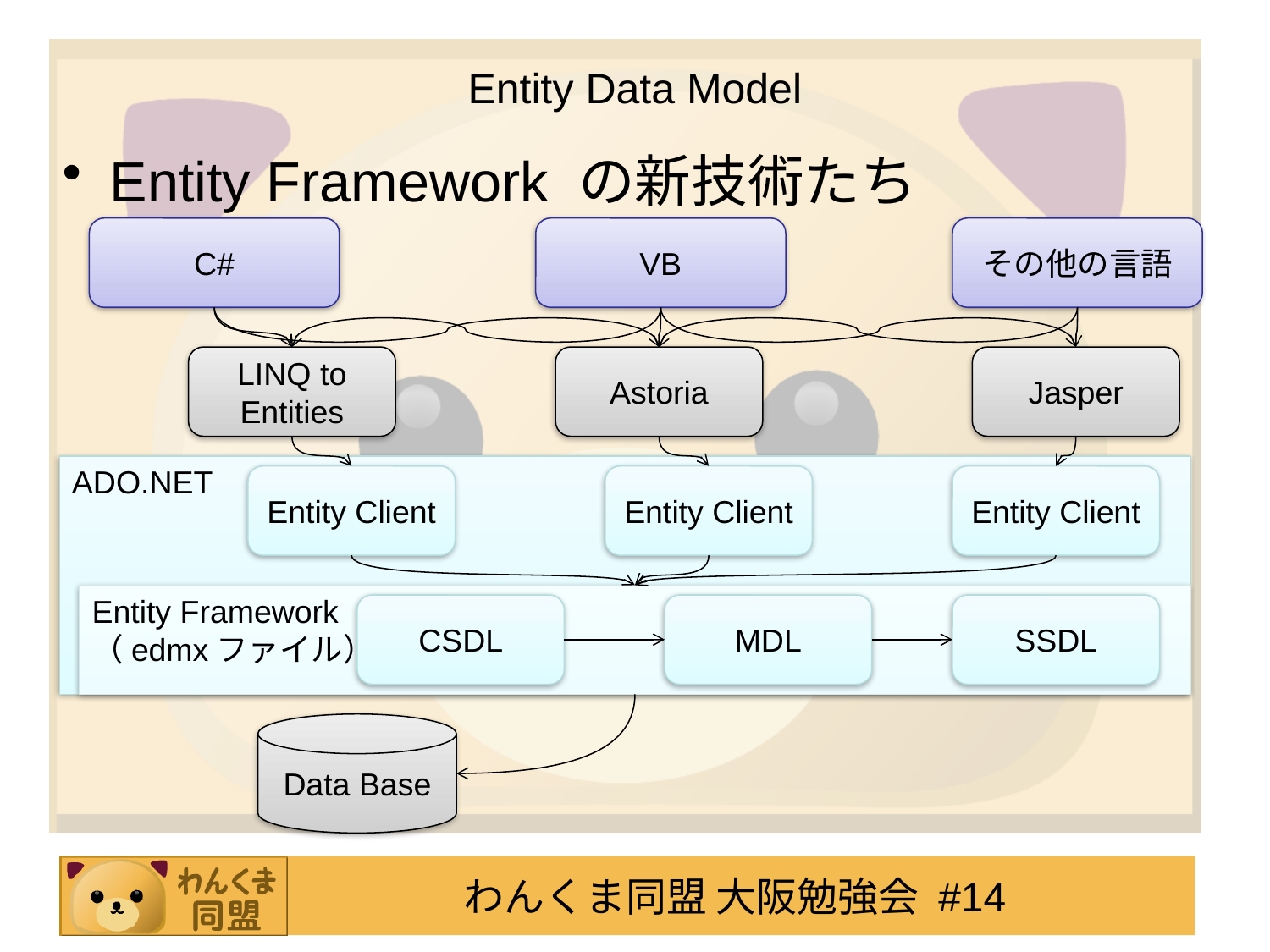

# Entity Data Model
Entity Framework の新技術たち
C#
VB
その他の言語
LINQ to Entities
Astoria
Jasper
ADO.NET
Entity Client
Entity Client
Entity Client
Entity Framework
（edmxファイル）
CSDL
MDL
SSDL
Data Base